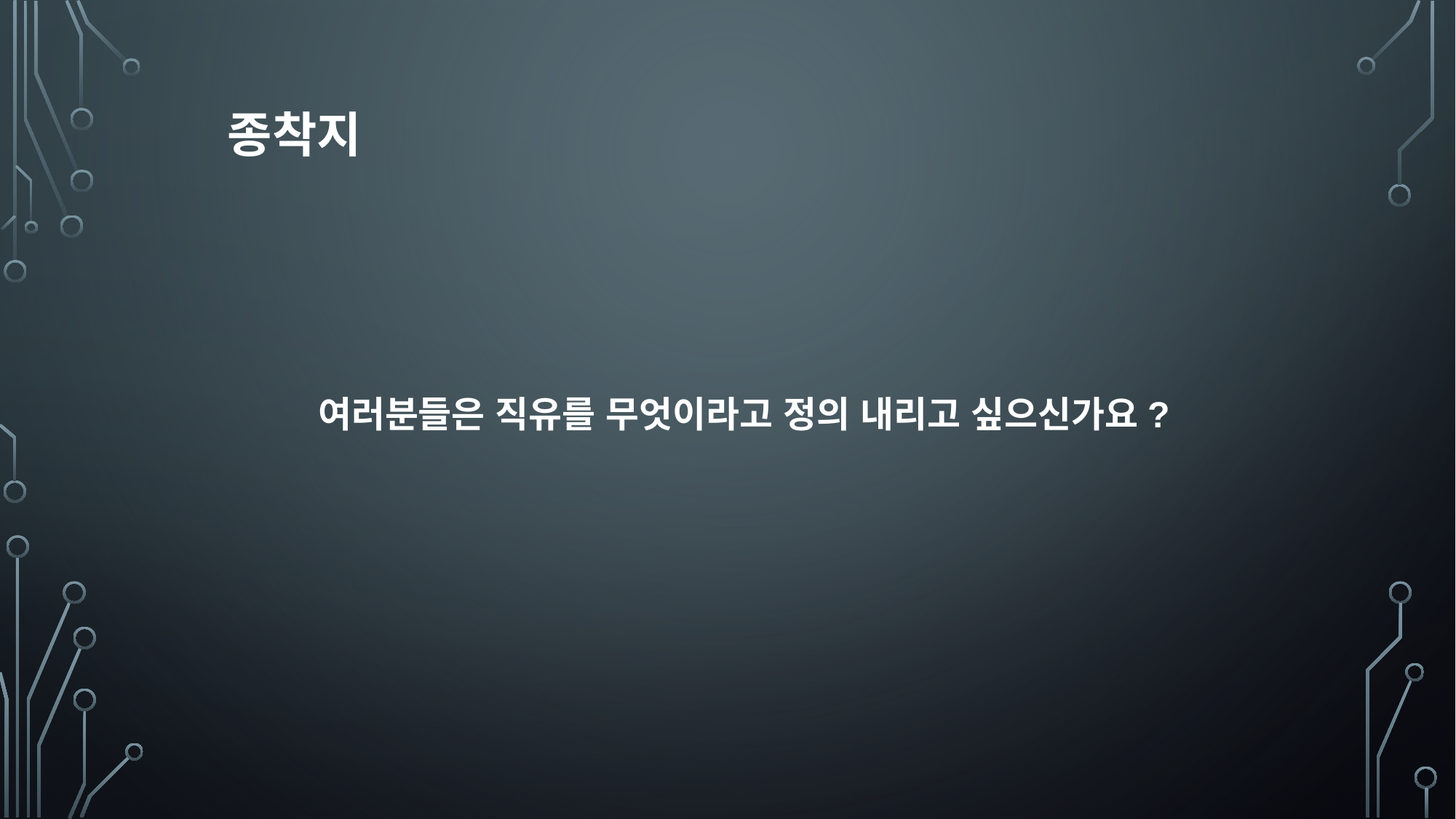

종착지

           여러분들은 직유를 무엇이라고 정의 내리고 싶으신가요?